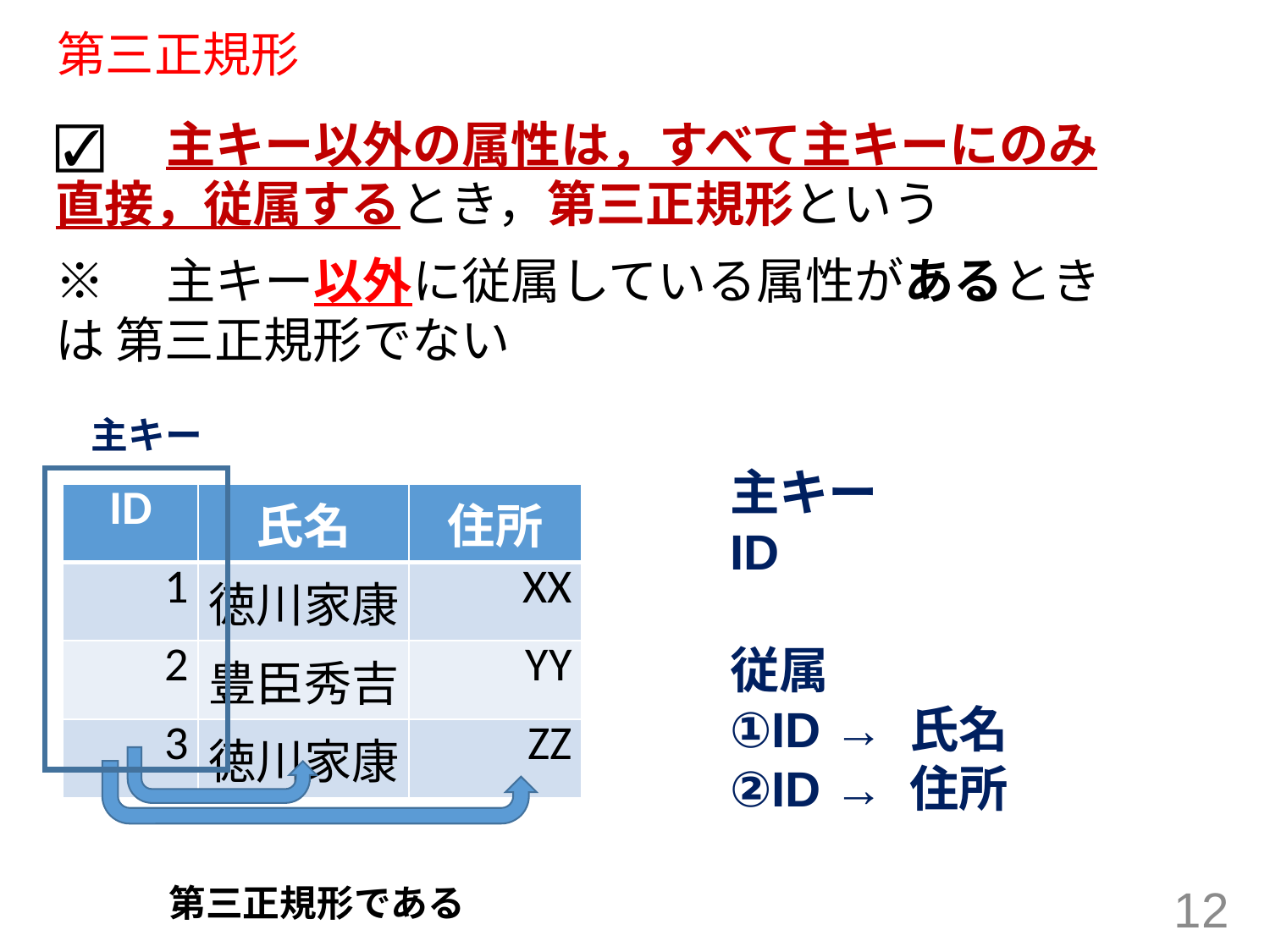

# 第三正規形
☑　主キー以外の属性は，すべて主キーにのみ直接，従属するとき，第三正規形という
※　主キー以外に従属している属性があるときは 第三正規形でない

主キー
主キー
ID

従属
①ID → 氏名
②ID → 住所

| ID | 氏名 | 住所 |
| --- | --- | --- |
| 1 | 徳川家康 | XX |
| 2 | 豊臣秀吉 | YY |
| 3 | 徳川家康 | ZZ |

第三正規形である
12